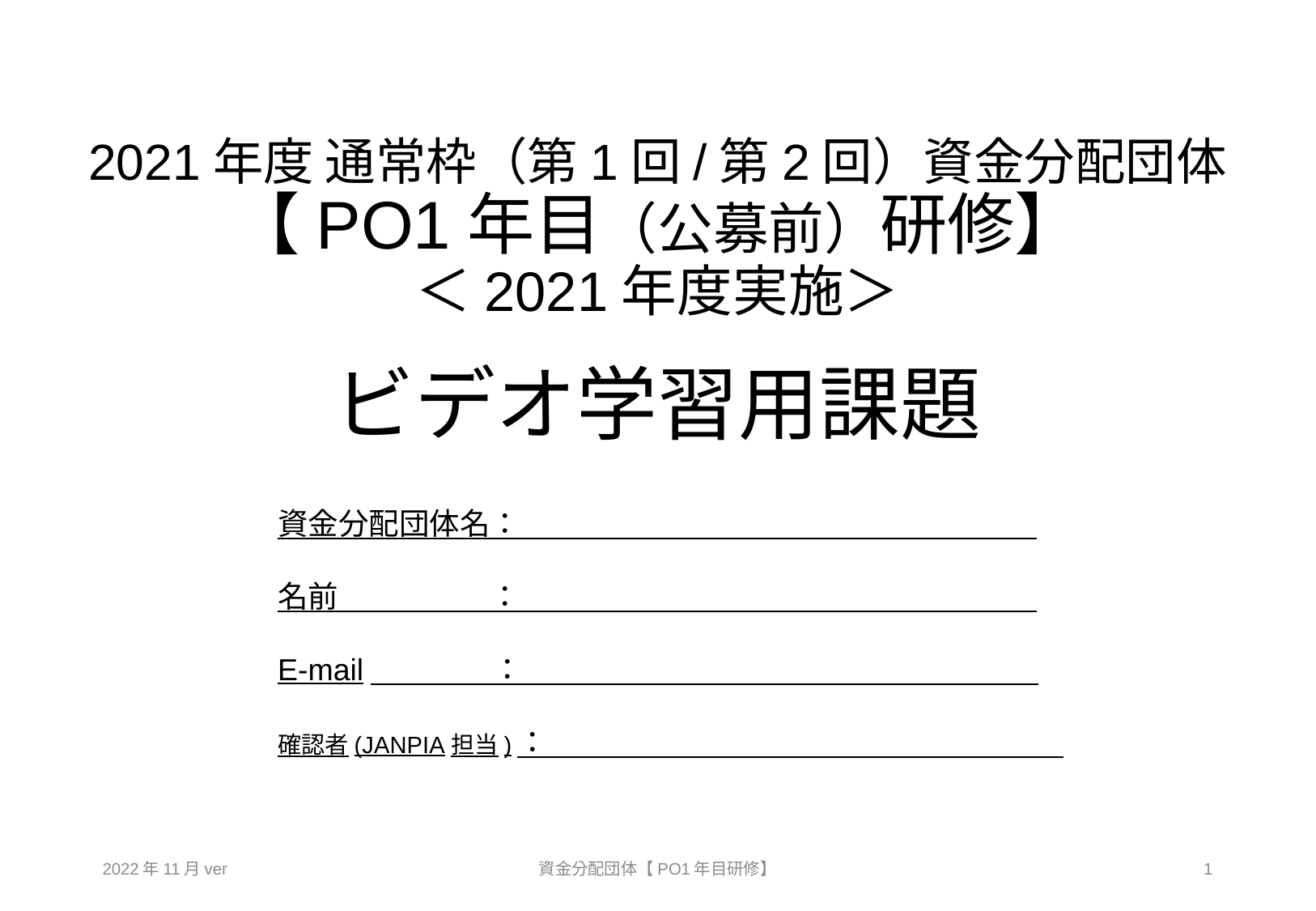

# 2021年度 通常枠（第1回/第2回）資金分配団体 【PO1年目（公募前）研修】 ＜2021年度実施＞ ビデオ学習用課題
資金分配団体名：

名前　　　　　：

E-mail　　　　：

確認者(JANPIA担当)：

2022年11月ver
資金分配団体【PO1年目研修】
1